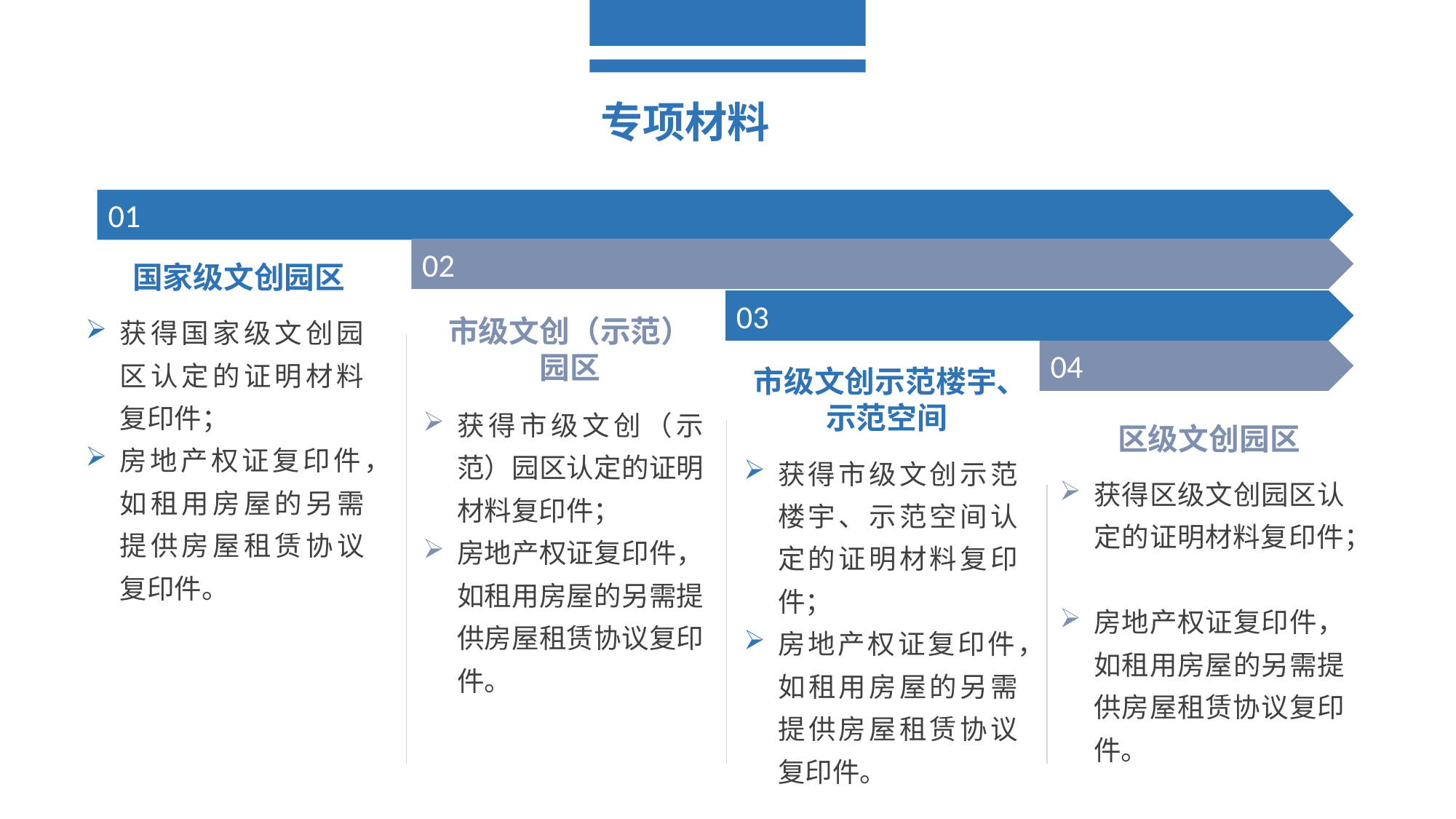

专项材料
01
01
02
国家级文创园区
03
02
获得国家级文创园区认定的证明材料复印件；
房地产权证复印件，如租用房屋的另需提供房屋租赁协议复印件。
市级文创（示范）园区
04
市级文创示范楼宇、示范空间
获得市级文创（示范）园区认定的证明材料复印件；
房地产权证复印件，如租用房屋的另需提供房屋租赁协议复印件。
基 础
材 料
区级文创园区
03
获得市级文创示范楼宇、示范空间认定的证明材料复印件；
房地产权证复印件，如租用房屋的另需提供房屋租赁协议复印件。
获得区级文创园区认定的证明材料复印件；
房地产权证复印件，如租用房屋的另需提供房屋租赁协议复印件。
04